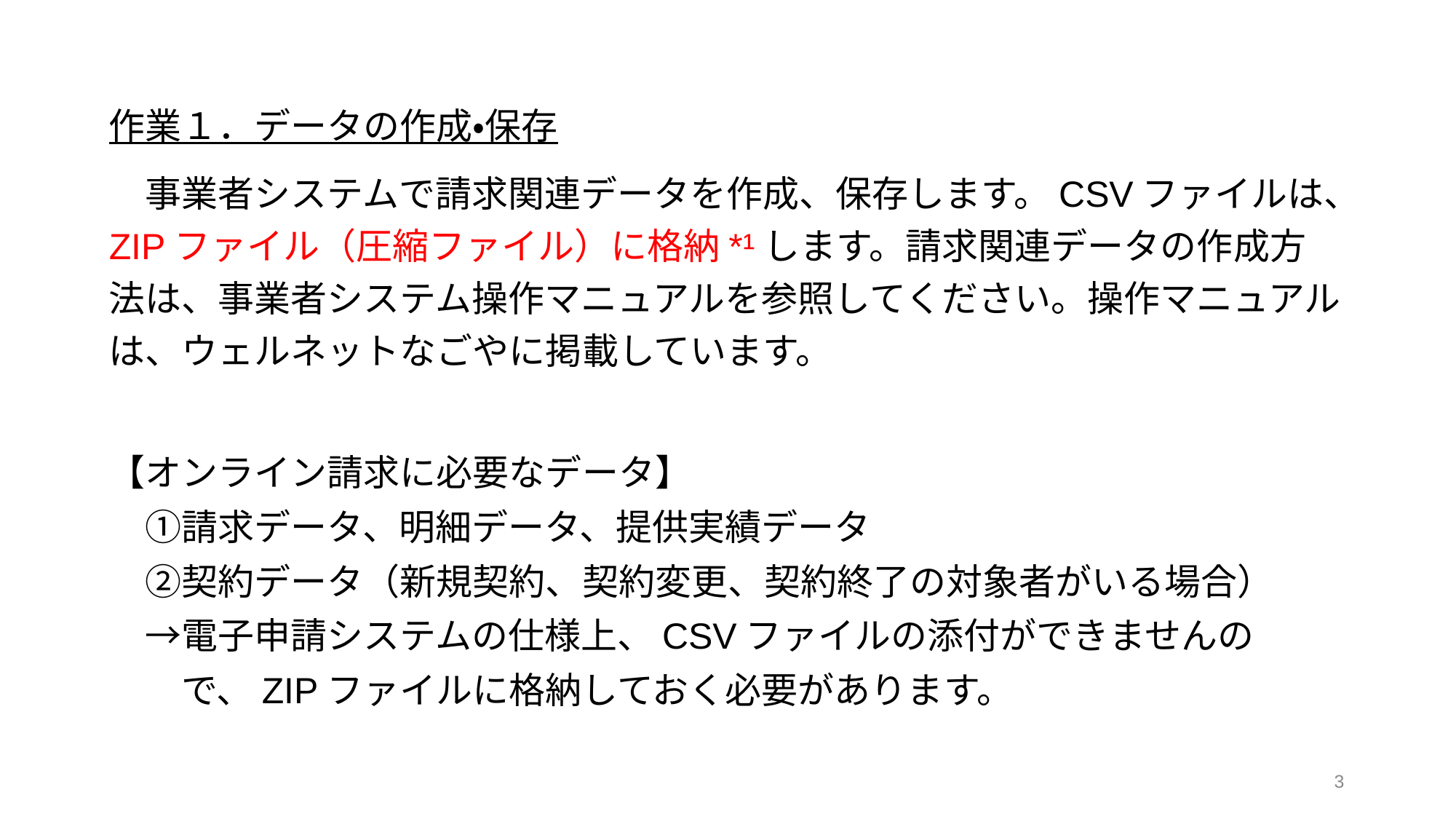

作業１．データの作成・保存
　事業者システムで請求関連データを作成、保存します。CSVファイルは、ZIPファイル（圧縮ファイル）に格納*¹します。請求関連データの作成方法は、事業者システム操作マニュアルを参照してください。操作マニュアルは、ウェルネットなごやに掲載しています。

【オンライン請求に必要なデータ】
　①請求データ、明細データ、提供実績データ
　②契約データ（新規契約、契約変更、契約終了の対象者がいる場合）
　→電子申請システムの仕様上、CSVファイルの添付ができませんの
　　で、ZIPファイルに格納しておく必要があります。

3